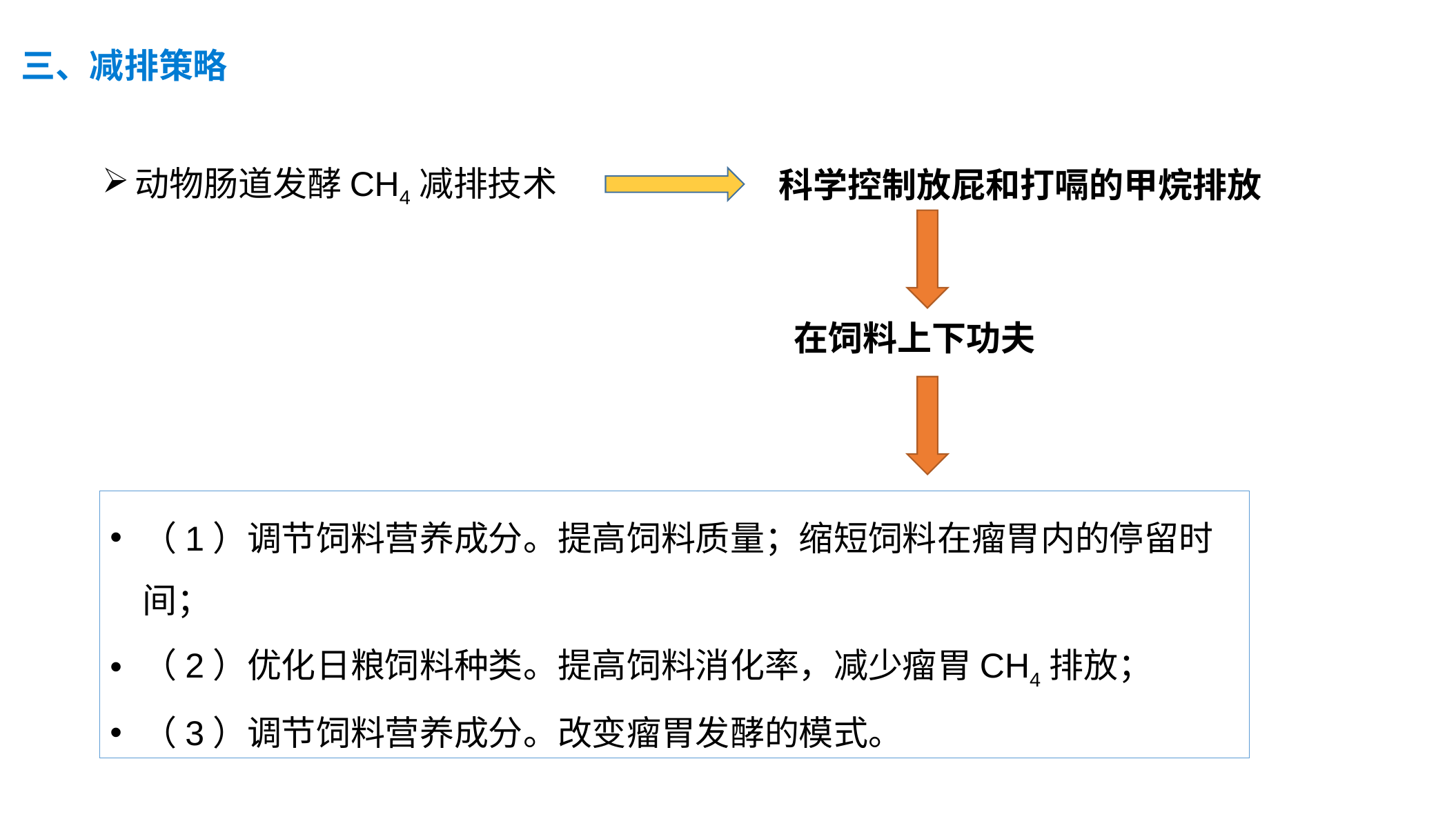

三、减排策略
动物肠道发酵CH4减排技术
科学控制放屁和打嗝的甲烷排放

在饲料上下功夫

（1）调节饲料营养成分。提高饲料质量；缩短饲料在瘤胃内的停留时间；
（2）优化日粮饲料种类。提高饲料消化率，减少瘤胃CH4排放；
（3）调节饲料营养成分。改变瘤胃发酵的模式。